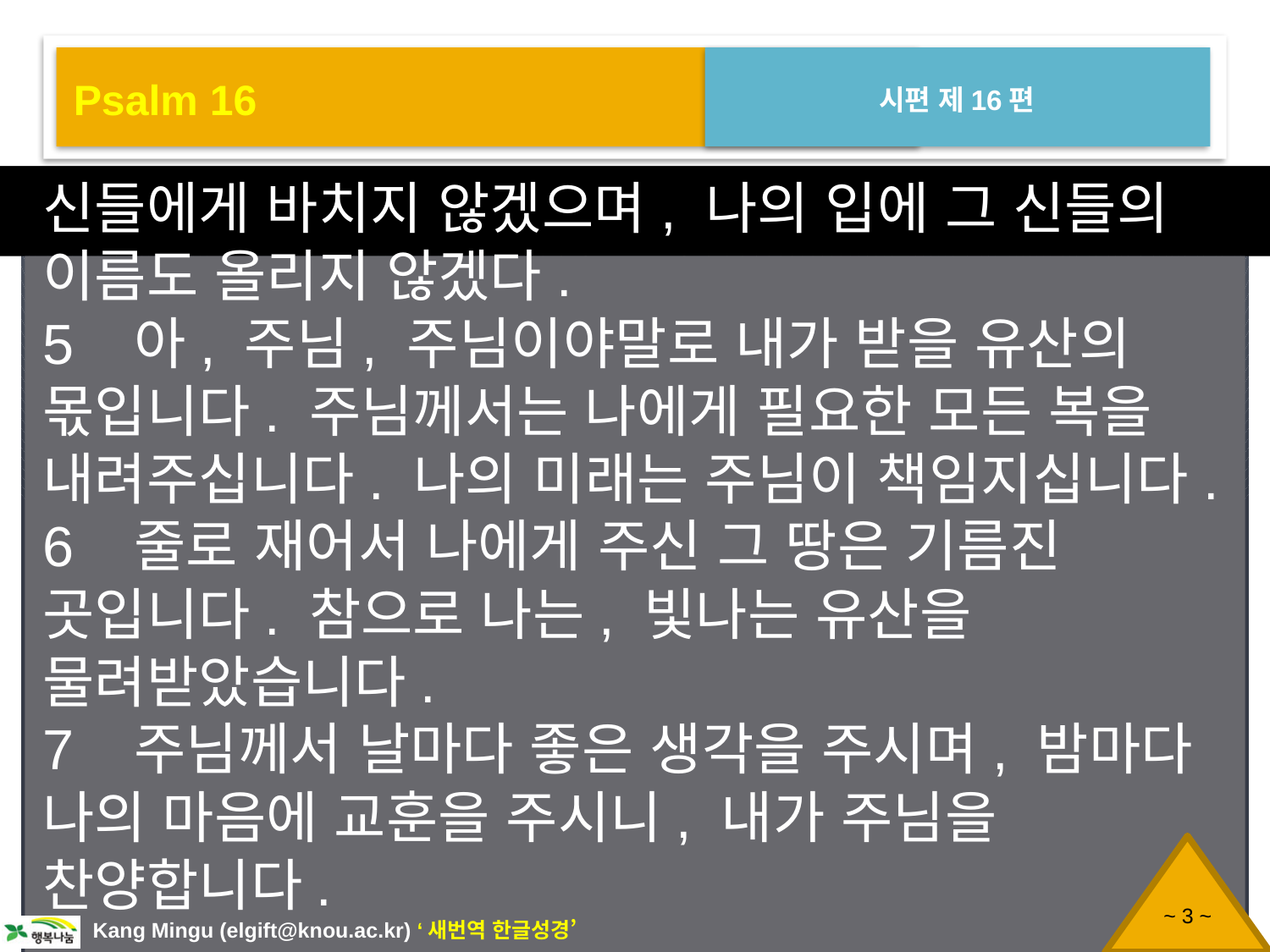

Psalm 16
시편 제16편
신들에게 바치지 않겠으며, 나의 입에 그 신들의 이름도 올리지 않겠다.
5   아, 주님, 주님이야말로 내가 받을 유산의 몫입니다. 주님께서는 나에게 필요한 모든 복을 내려주십니다. 나의 미래는 주님이 책임지십니다.
6   줄로 재어서 나에게 주신 그 땅은 기름진 곳입니다. 참으로 나는, 빛나는 유산을 물려받았습니다.
7   주님께서 날마다 좋은 생각을 주시며, 밤마다 나의 마음에 교훈을 주시니, 내가 주님을 찬양합니다.